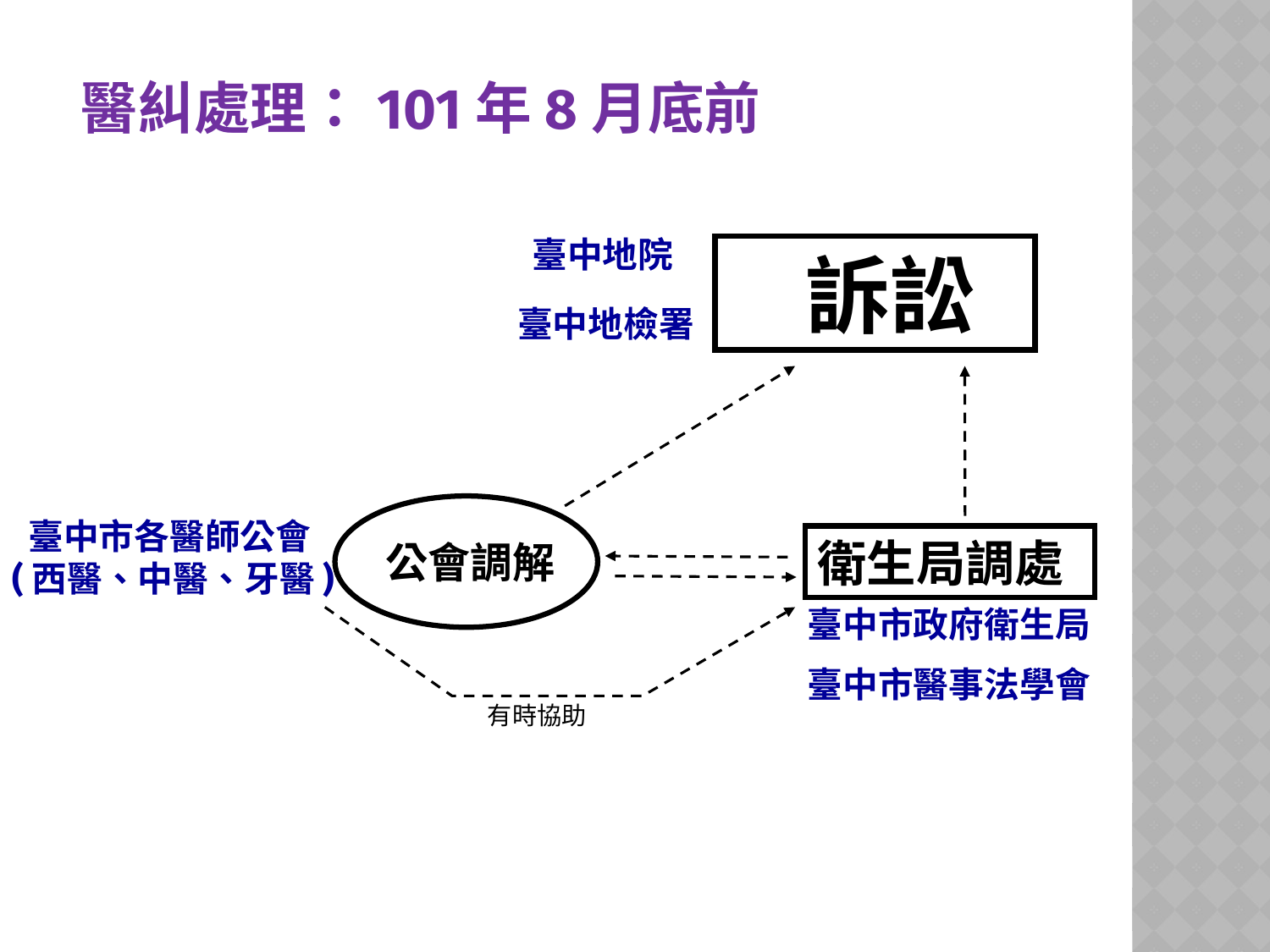

醫糾處理：101年8月底前
  臺中地院
   訴訟
臺中地檢署

公會調解
 臺中市各醫師公會
(西醫、中醫、牙醫)
衛生局調處

臺中市政府衛生局

臺中市醫事法學會
有時協助